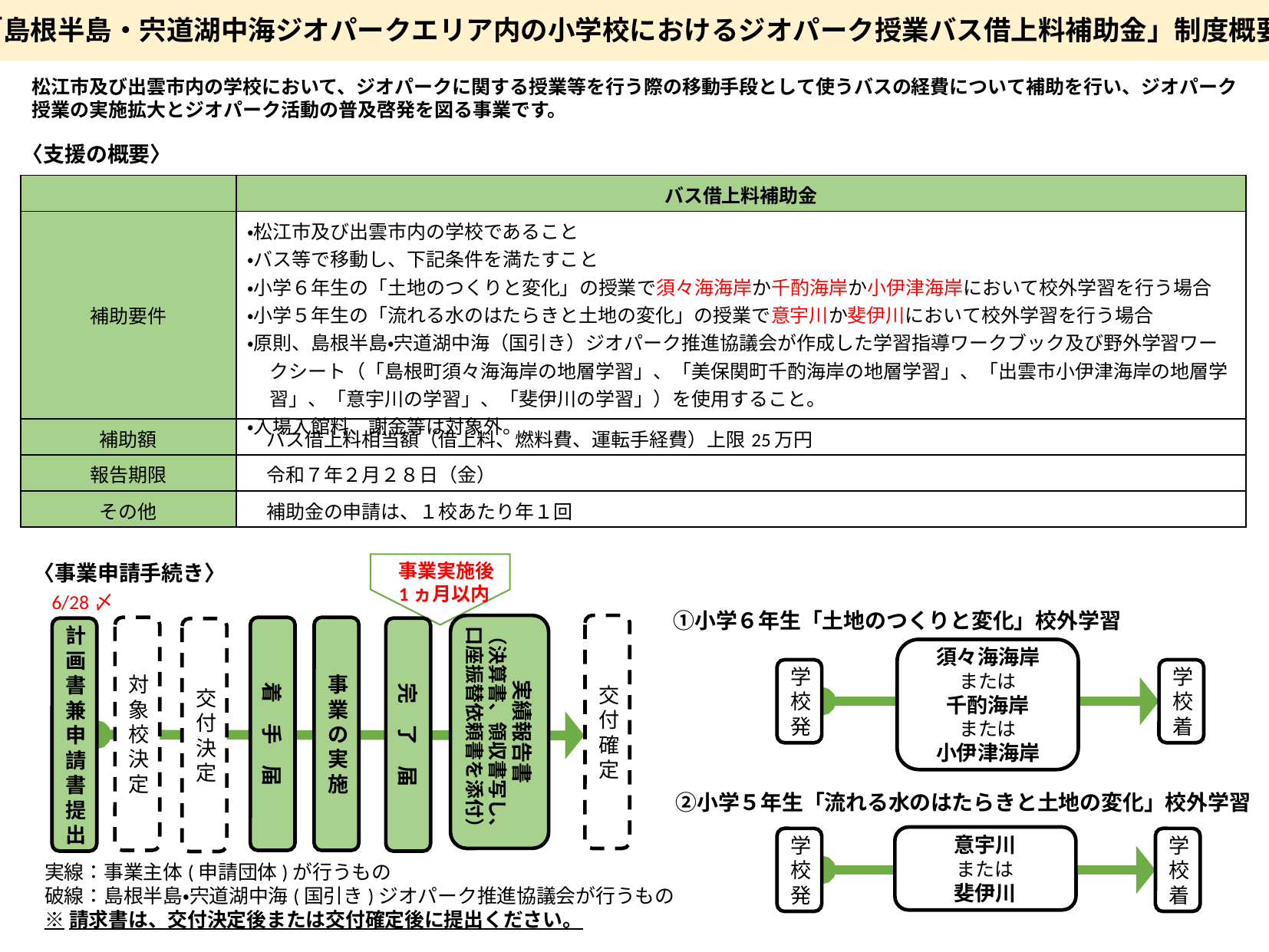

「島根半島・宍道湖中海ジオパークエリア内の小学校におけるジオパーク授業バス借上料補助金」制度概要
松江市及び出雲市内の学校において、ジオパークに関する授業等を行う際の移動手段として使うバスの経費について補助を行い、ジオパーク
授業の実施拡大とジオパーク活動の普及啓発を図る事業です。
〈支援の概要〉
|  | バス借上料補助金 |
| --- | --- |
| 補助要件 | ・松江市及び出雲市内の学校であること ・バス等で移動し、下記条件を満たすこと ・小学６年生の「土地のつくりと変化」の授業で須々海海岸か千酌海岸か小伊津海岸において校外学習を行う場合 ・小学５年生の「流れる水のはたらきと土地の変化」の授業で意宇川か斐伊川において校外学習を行う場合 ・原則、島根半島・宍道湖中海（国引き）ジオパーク推進協議会が作成した学習指導ワークブック及び野外学習ワークシート（「島根町須々海海岸の地層学習」、「美保関町千酌海岸の地層学習」、「出雲市小伊津海岸の地層学習」、「意宇川の学習」、「斐伊川の学習」）を使用すること。 ・入場入館料、謝金等は対象外。 |
| 補助額 | バス借上料相当額（借上料、燃料費、運転手経費）上限25万円 |
| 報告期限 | 令和７年２月２８日（金） |
| その他 | 補助金の申請は、１校あたり年１回 |

〈事業申請手続き〉

事業実施後
1ヵ月以内
〈事業申請手続き〉
6/28〆
　①小学６年生「土地のつくりと変化」校外学習
須々海海岸
または
千酌海岸
または
小伊津海岸
学校
着
学校
発
　②小学５年生「流れる水のはたらきと土地の変化」校外学習
意宇川
または
斐伊川
学校
発
学校
着
実績報告書
（決算書、領収書写し、口座振替依頼書を添付）
交付確定
着　手　届
事業の実施
対象校決定
完　了　届
計画書兼申請書提出
交付決定
実線：事業主体(申請団体)が行うもの
破線：島根半島・宍道湖中海(国引き)ジオパーク推進協議会が行うもの
※請求書は、交付決定後または交付確定後に提出ください。